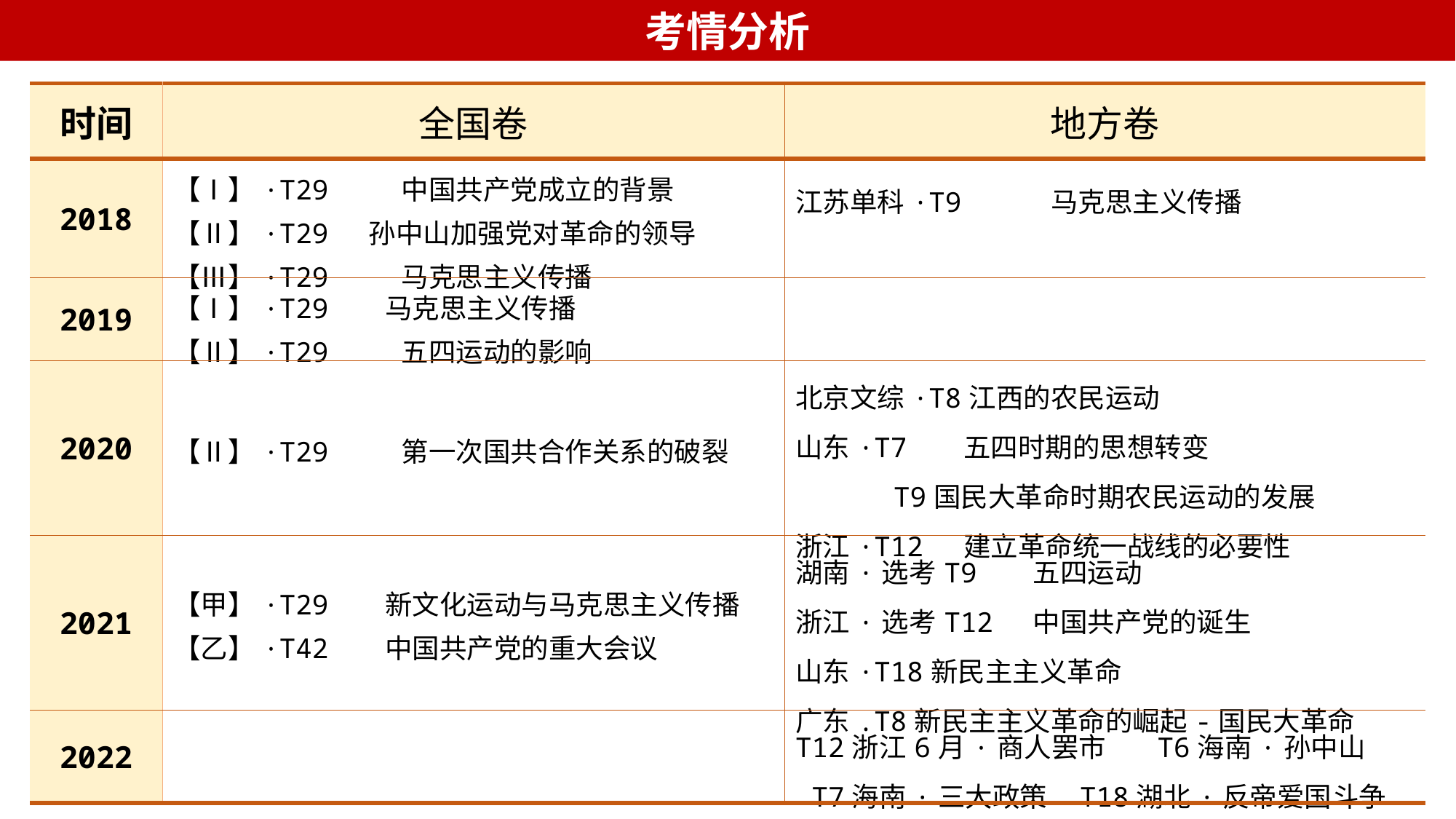

考情分析
| 时间 | 全国卷 | 地方卷 |
| --- | --- | --- |
| 2018 | 【Ⅰ】·T29 中国共产党成立的背景【Ⅱ】·T29 孙中山加强党对革命的领导 【Ⅲ】·T29 马克思主义传播 | 江苏单科·T9 马克思主义传播 |
| 2019 | 【Ⅰ】·T29 马克思主义传播 【Ⅱ】·T29 五四运动的影响 |  |
| 2020 | 【Ⅱ】·T29 第一次国共合作关系的破裂 | 北京文综·T8江西的农民运动 山东·T7 五四时期的思想转变 T9国民大革命时期农民运动的发展 浙江·T12 建立革命统一战线的必要性 |
| 2021 | 【甲】·T29 新文化运动与马克思主义传播 【乙】·T42 中国共产党的重大会议 | 湖南·选考T9 五四运动 浙江·选考T12 中国共产党的诞生 山东·T18新民主主义革命 广东.T8新民主主义革命的崛起-国民大革命 |
| 2022 |  | T12浙江6月·商人罢市 T6海南·孙中山 T7海南·三大政策 T18湖北·反帝爱国斗争 |